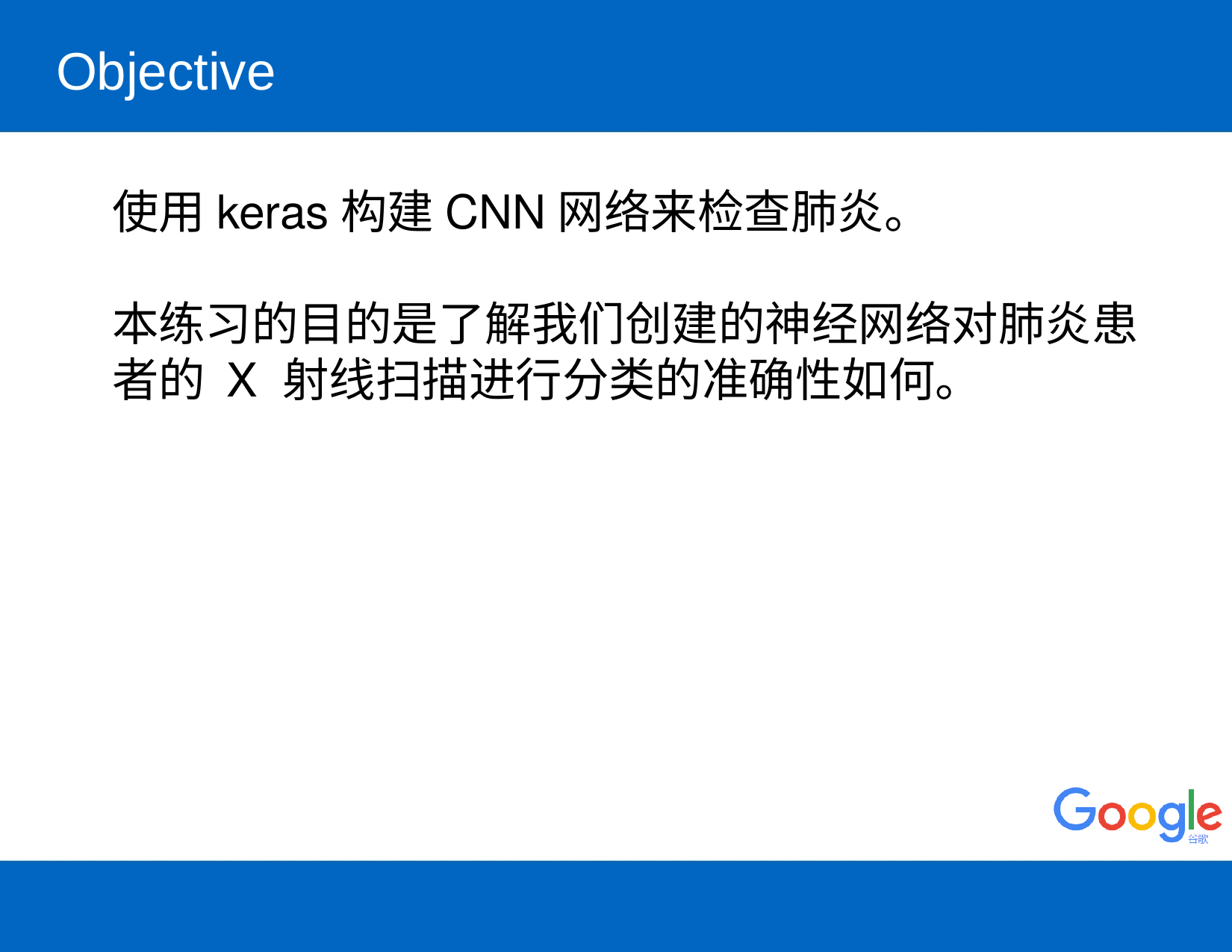

# Objective
使用keras构建CNN网络来检查肺炎。

本练习的目的是了解我们创建的神经网络对肺炎患者的 X 射线扫描进行分类的准确性如何。